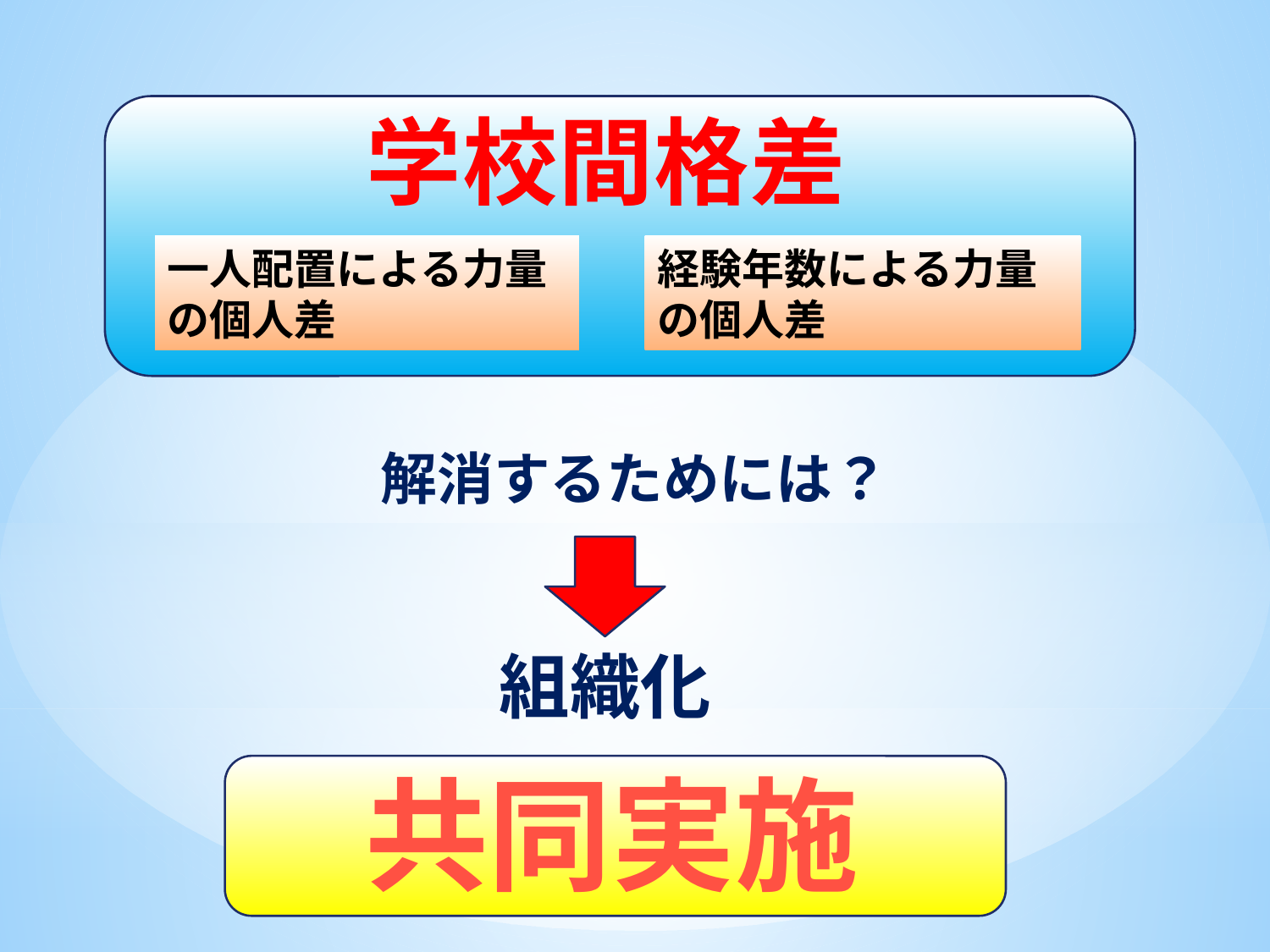

学校間格差
一人配置による力量の個人差
経験年数による力量の個人差
解消するためには？

組織化
共同実施